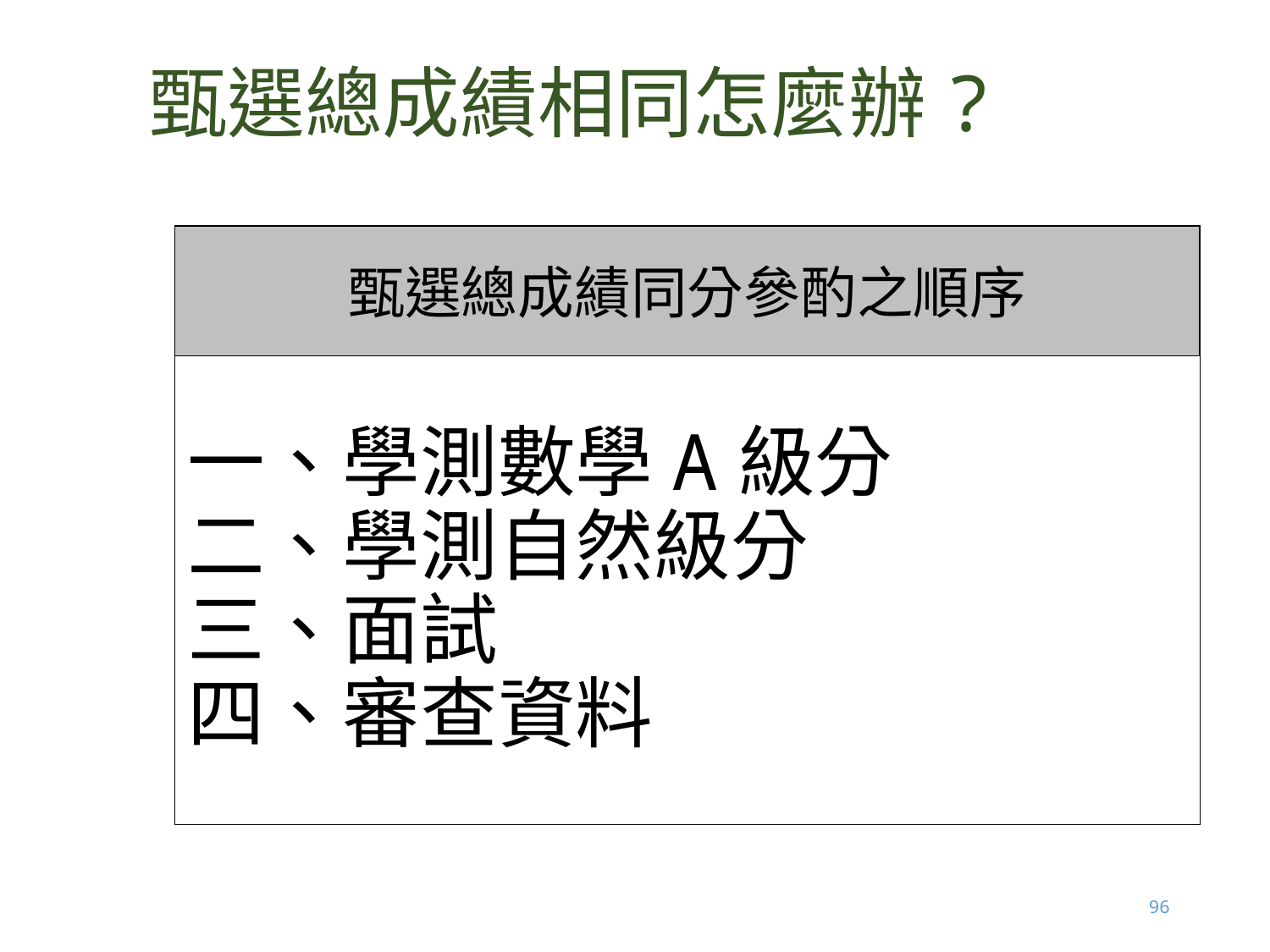

甄選總成績相同怎麼辦?
甄選總成績同分參酌之順序
一、學測數學A級分
二、學測自然級分
三、面試
四、審查資料
96